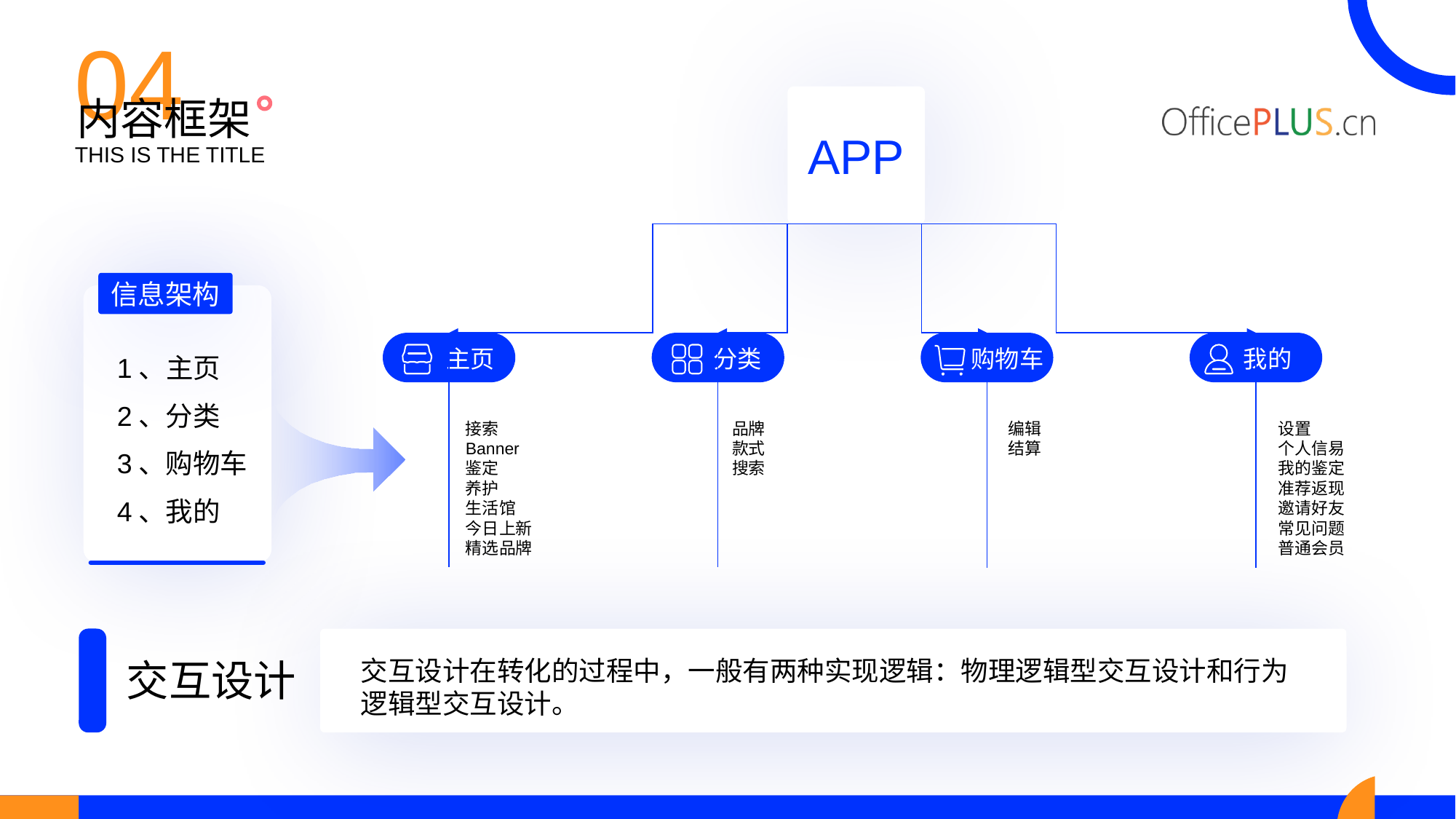

04
内容框架
THIS IS THE TITLE

APP

主页
分类
购物车
我的

接索
Banner
鉴定
养护
生活馆
今日上新
精选品牌
品牌
款式
搜索
编辑
结算
设置
个人信易
我的鉴定
准荐返现
邀请好友
常见问题
普通会员
信息架构

1、主页
2、分类

3、购物车
4、我的

交互设计
交互设计在转化的过程中，一般有两种实现逻辑：物理逻辑型交互设计和行为逻辑型交互设计。